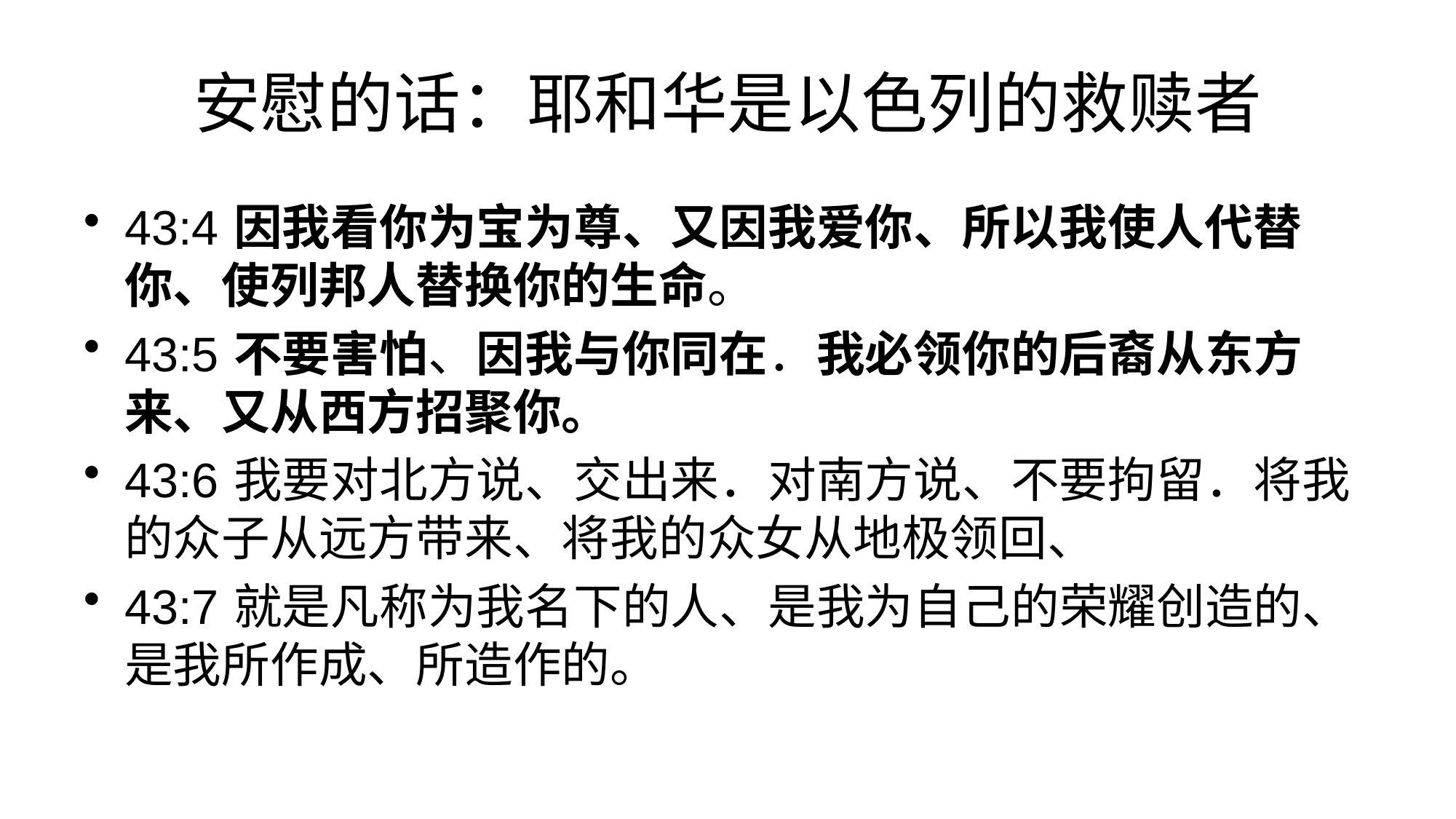

# 安慰的话：耶和华是以色列的救赎者
43:4	因我看你为宝为尊、又因我爱你、所以我使人代替你、使列邦人替换你的生命。
43:5	不要害怕、因我与你同在．我必领你的后裔从东方来、又从西方招聚你。
43:6	我要对北方说、交出来．对南方说、不要拘留．将我的众子从远方带来、将我的众女从地极领回、
43:7	就是凡称为我名下的人、是我为自己的荣耀创造的、是我所作成、所造作的。